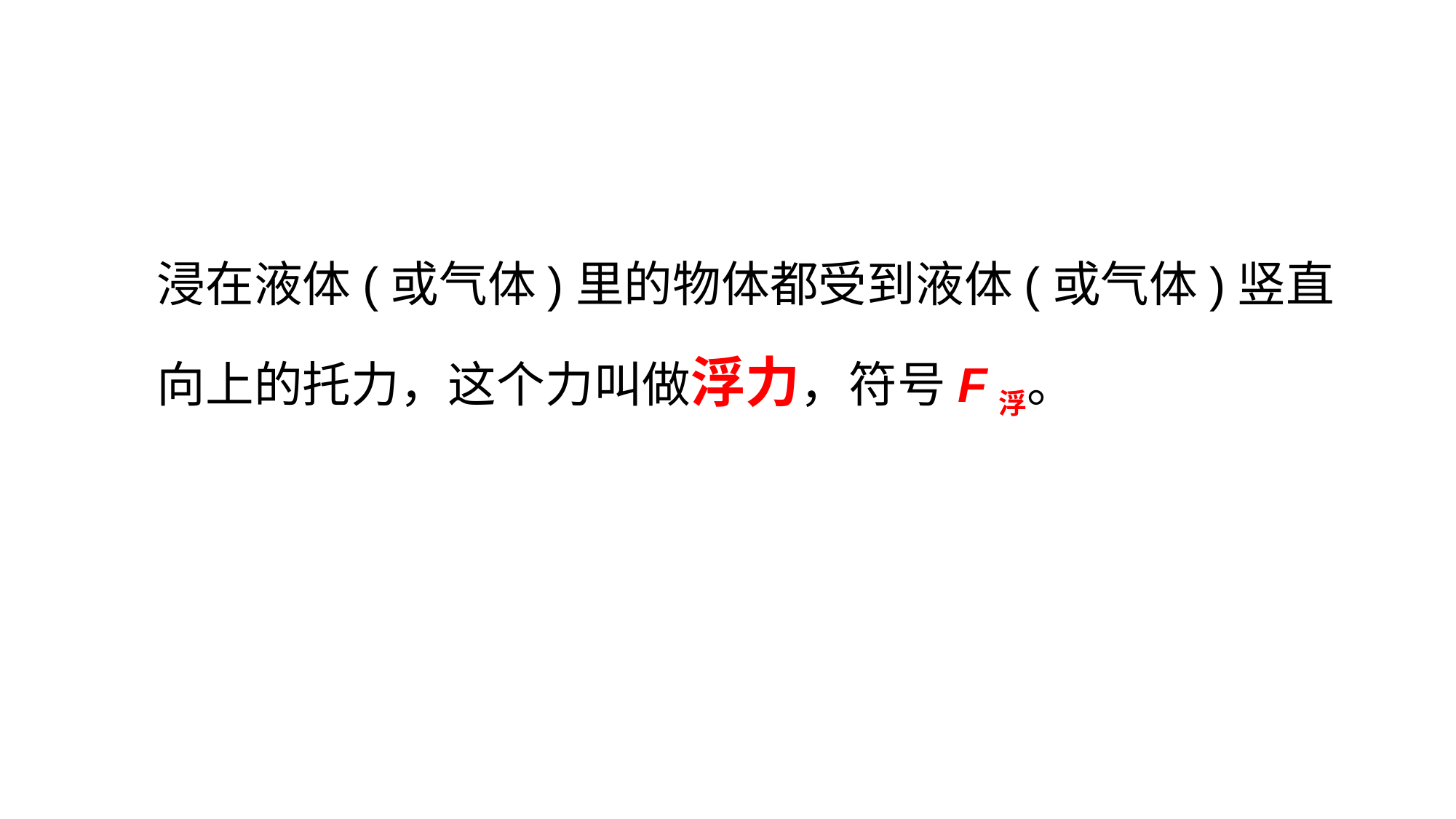

浸在液体(或气体)里的物体都受到液体(或气体)竖直向上的托力，这个力叫做浮力，符号F浮。